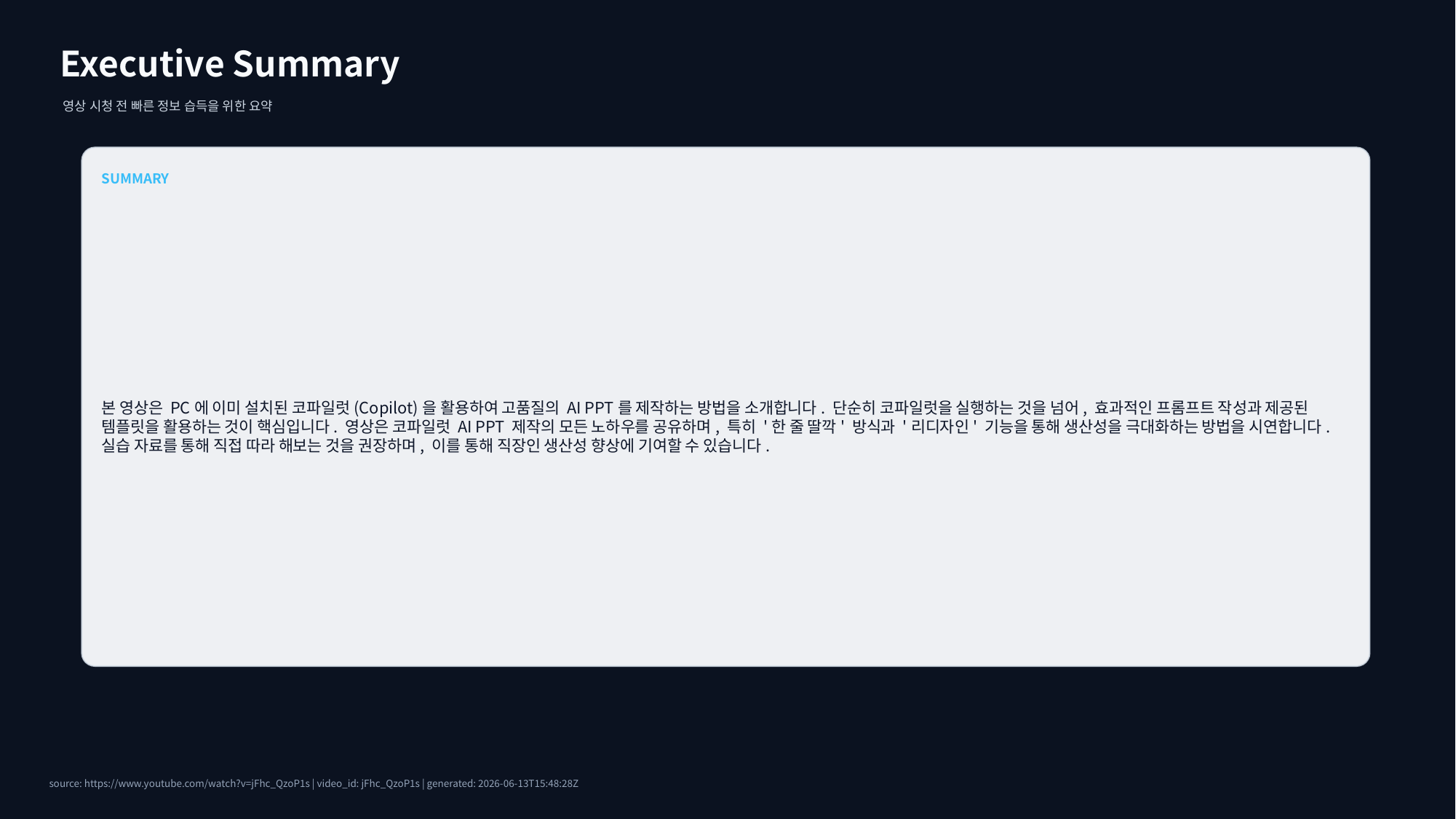

Executive Summary
영상 시청 전 빠른 정보 습득을 위한 요약

SUMMARY
본 영상은 PC에 이미 설치된 코파일럿(Copilot)을 활용하여 고품질의 AI PPT를 제작하는 방법을 소개합니다. 단순히 코파일럿을 실행하는 것을 넘어, 효과적인 프롬프트 작성과 제공된 템플릿을 활용하는 것이 핵심입니다. 영상은 코파일럿 AI PPT 제작의 모든 노하우를 공유하며, 특히 '한 줄 딸깍' 방식과 '리디자인' 기능을 통해 생산성을 극대화하는 방법을 시연합니다. 실습 자료를 통해 직접 따라 해보는 것을 권장하며, 이를 통해 직장인 생산성 향상에 기여할 수 있습니다.
source: https://www.youtube.com/watch?v=jFhc_QzoP1s | video_id: jFhc_QzoP1s | generated: 2026-06-13T15:48:28Z